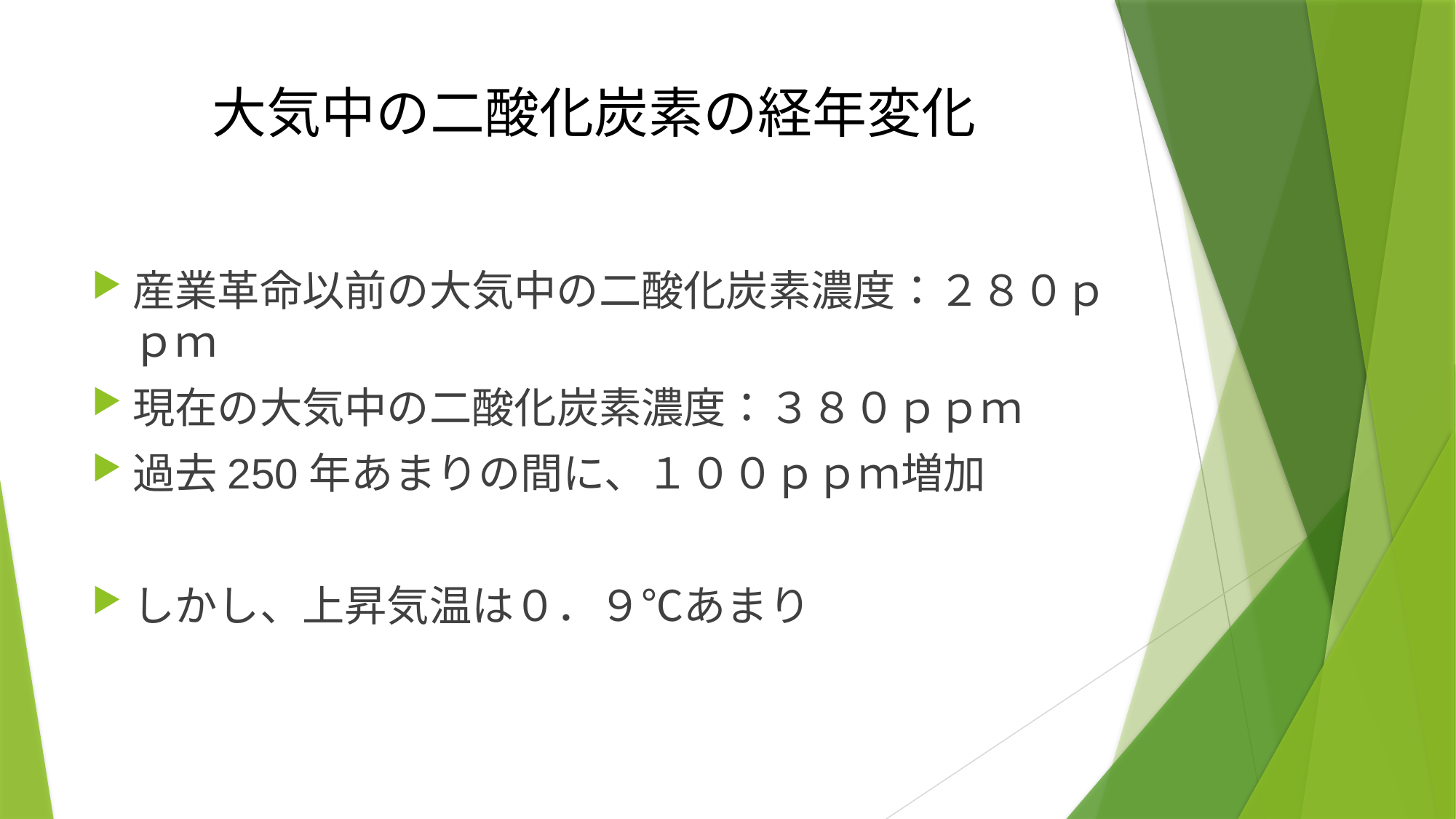

# 大気中の二酸化炭素の経年変化
産業革命以前の大気中の二酸化炭素濃度：２８０ｐｐｍ
現在の大気中の二酸化炭素濃度：３８０ｐｐｍ
過去250年あまりの間に、１００ｐｐｍ増加

しかし、上昇気温は０．９℃あまり